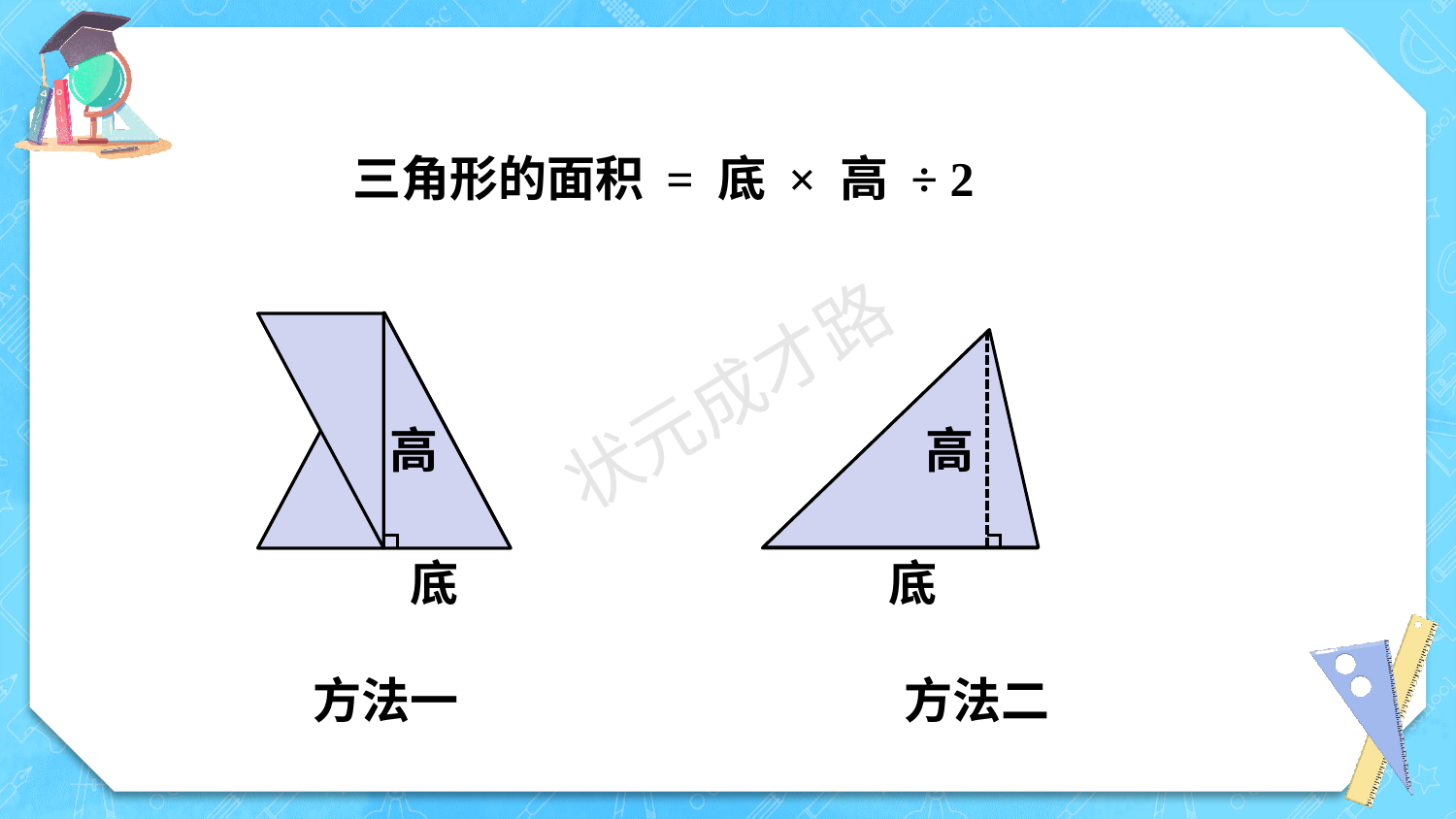

三角形的面积 = 底 × 高 ÷ 2

高
高
底
底
方法一
方法二